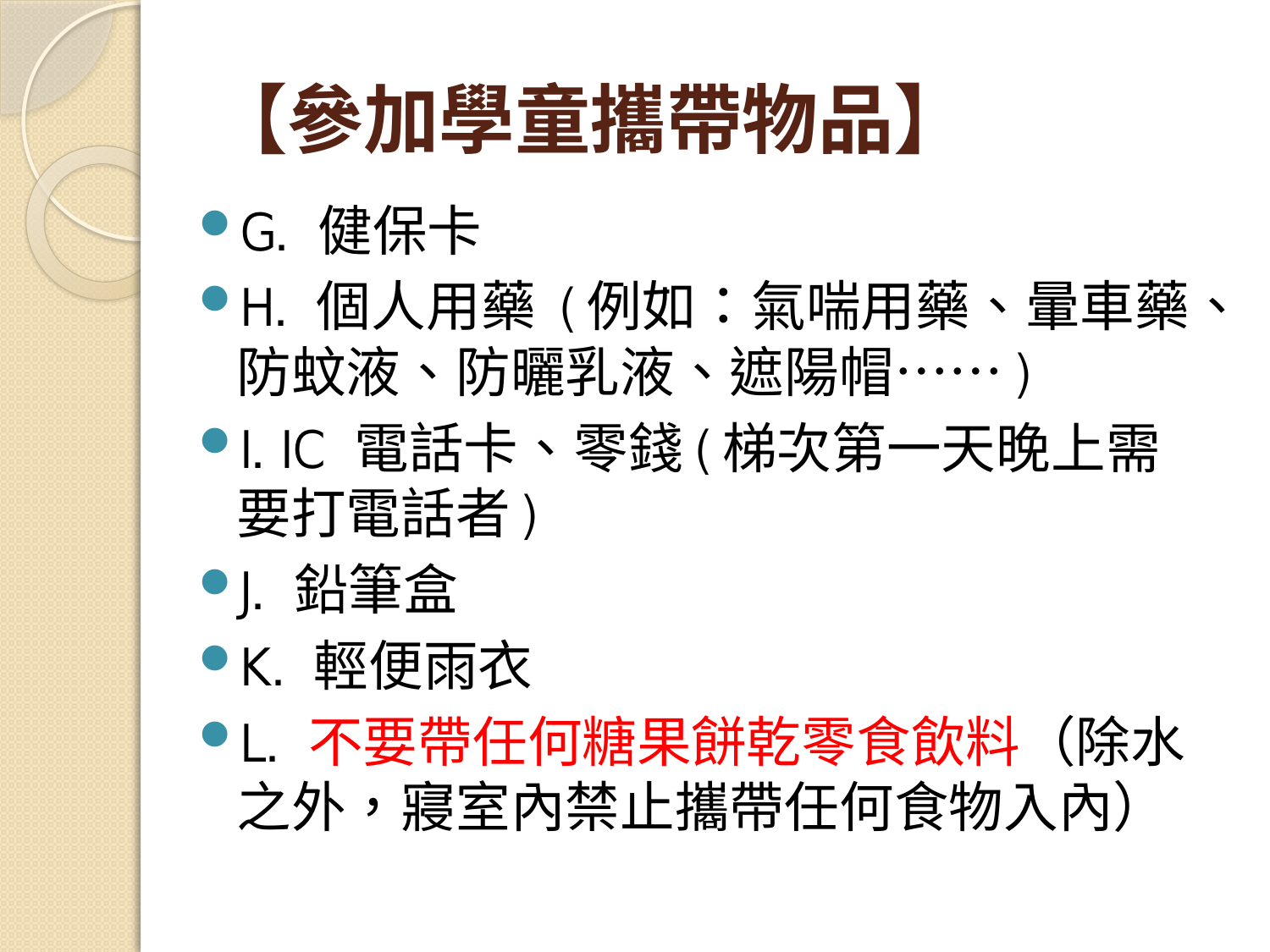

# 【參加學童攜帶物品】
G. 健保卡
H. 個人用藥 (例如：氣喘用藥、暈車藥、防蚊液、防曬乳液、遮陽帽……)
I. IC 電話卡、零錢(梯次第一天晚上需要打電話者)
J. 鉛筆盒
K. 輕便雨衣
L. 不要帶任何糖果餅乾零食飲料（除水之外，寢室內禁止攜帶任何食物入內）